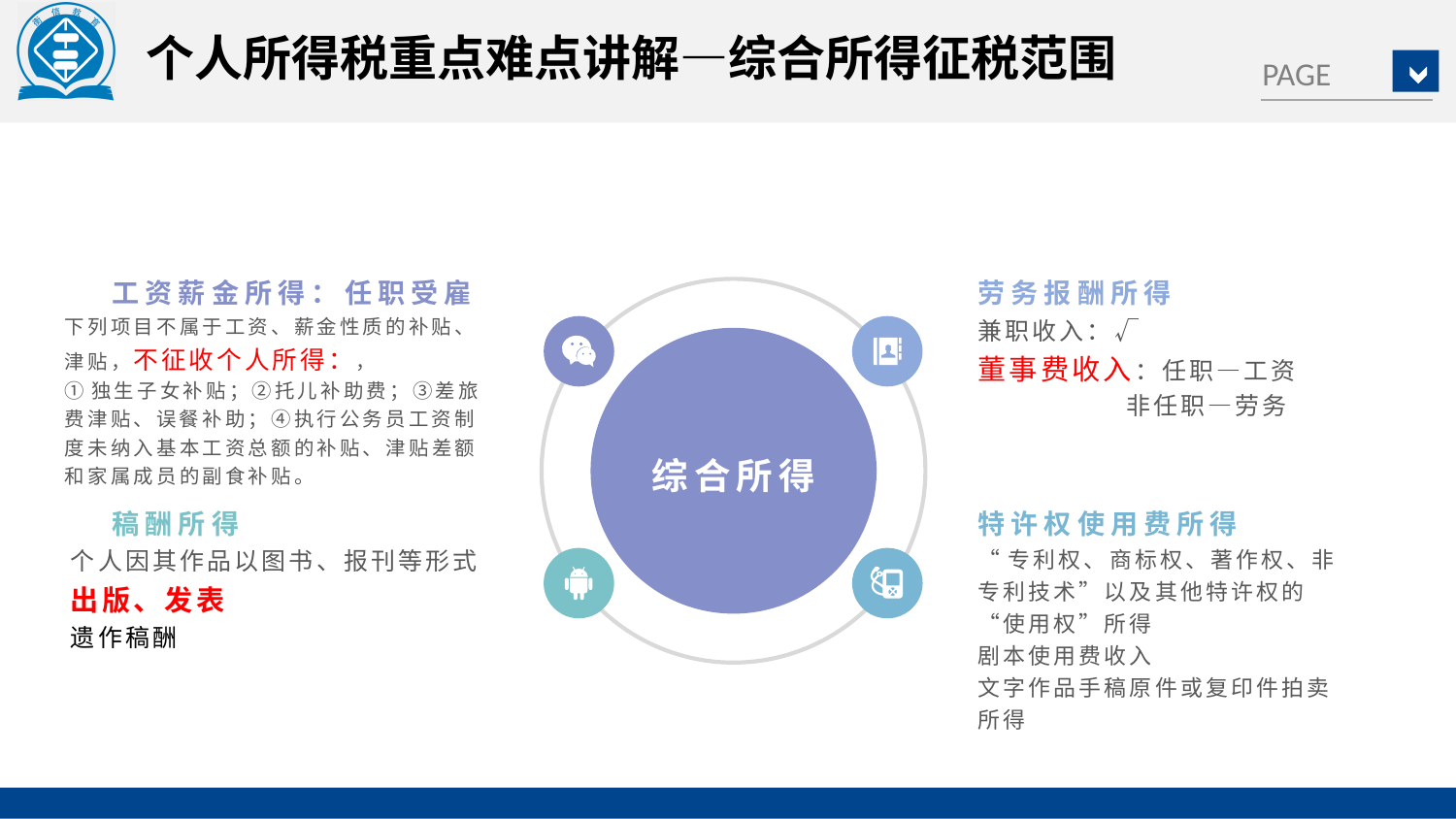

个人所得税重点难点讲解—综合所得征税范围
工资薪金所得：任职受雇
劳务报酬所得

下列项目不属于工资、薪金性质的补贴、津贴，不征收个人所得：，
①独生子女补贴；②托儿补助费；③差旅费津贴、误餐补助；④执行公务员工资制度未纳入基本工资总额的补贴、津贴差额和家属成员的副食补贴。
兼职收入：√
董事费收入：任职—工资
                 非任职—劳务

综合所得
稿酬所得
特许权使用费所得
个人因其作品以图书、报刊等形式出版、发表
遗作稿酬
“专利权、商标权、著作权、非专利技术”以及其他特许权的“使用权”所得
剧本使用费收入
文字作品手稿原件或复印件拍卖所得